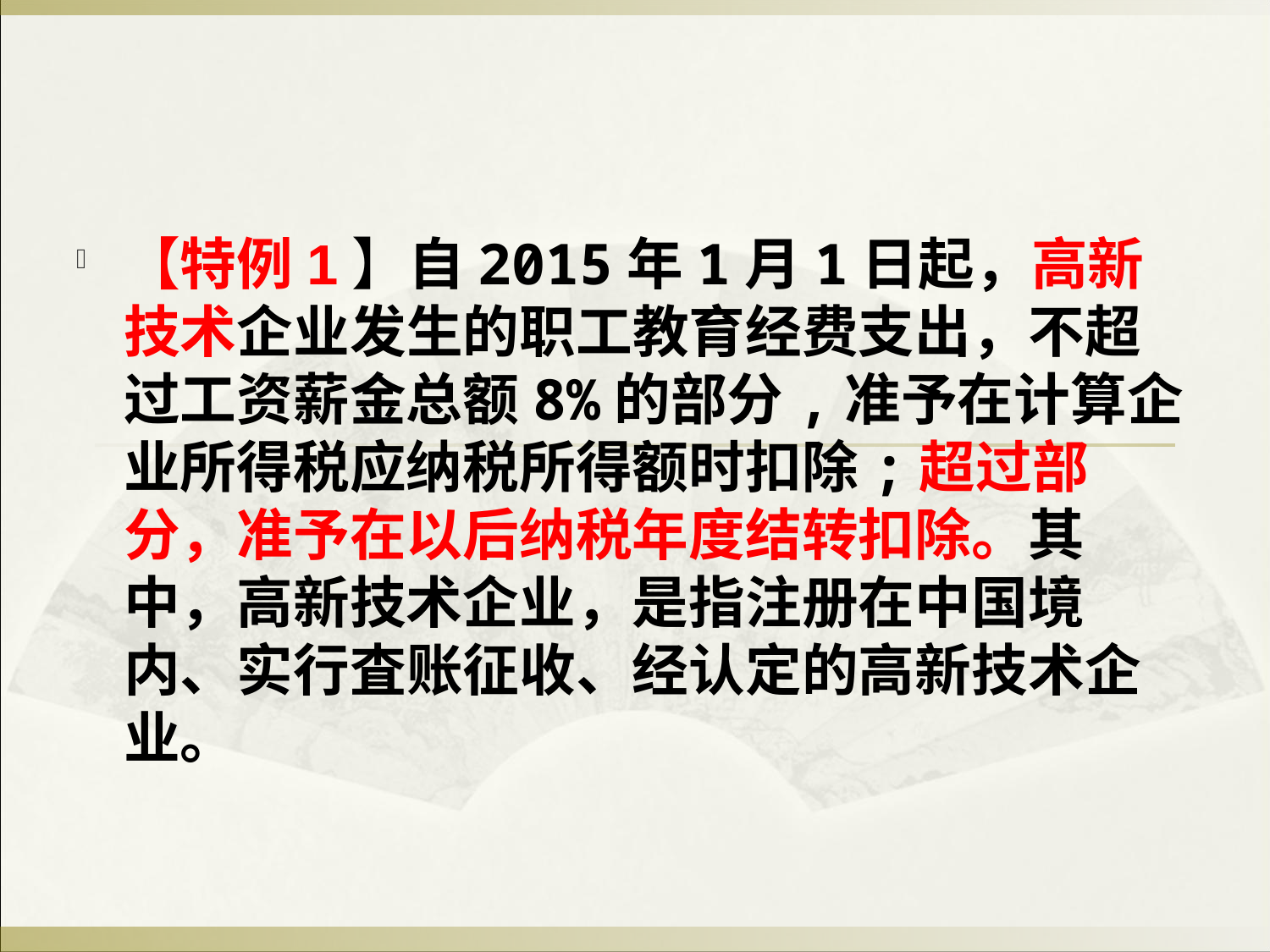

【特例1】自2015年1月1日起，高新技术企业发生的职工教育经费支出，不超过工资薪金总额8%的部分,准予在计算企业所得税应纳税所得额时扣除;超过部分，准予在以后纳税年度结转扣除。其中，高新技术企业，是指注册在中国境内、实行査账征收、经认定的高新技术企业。